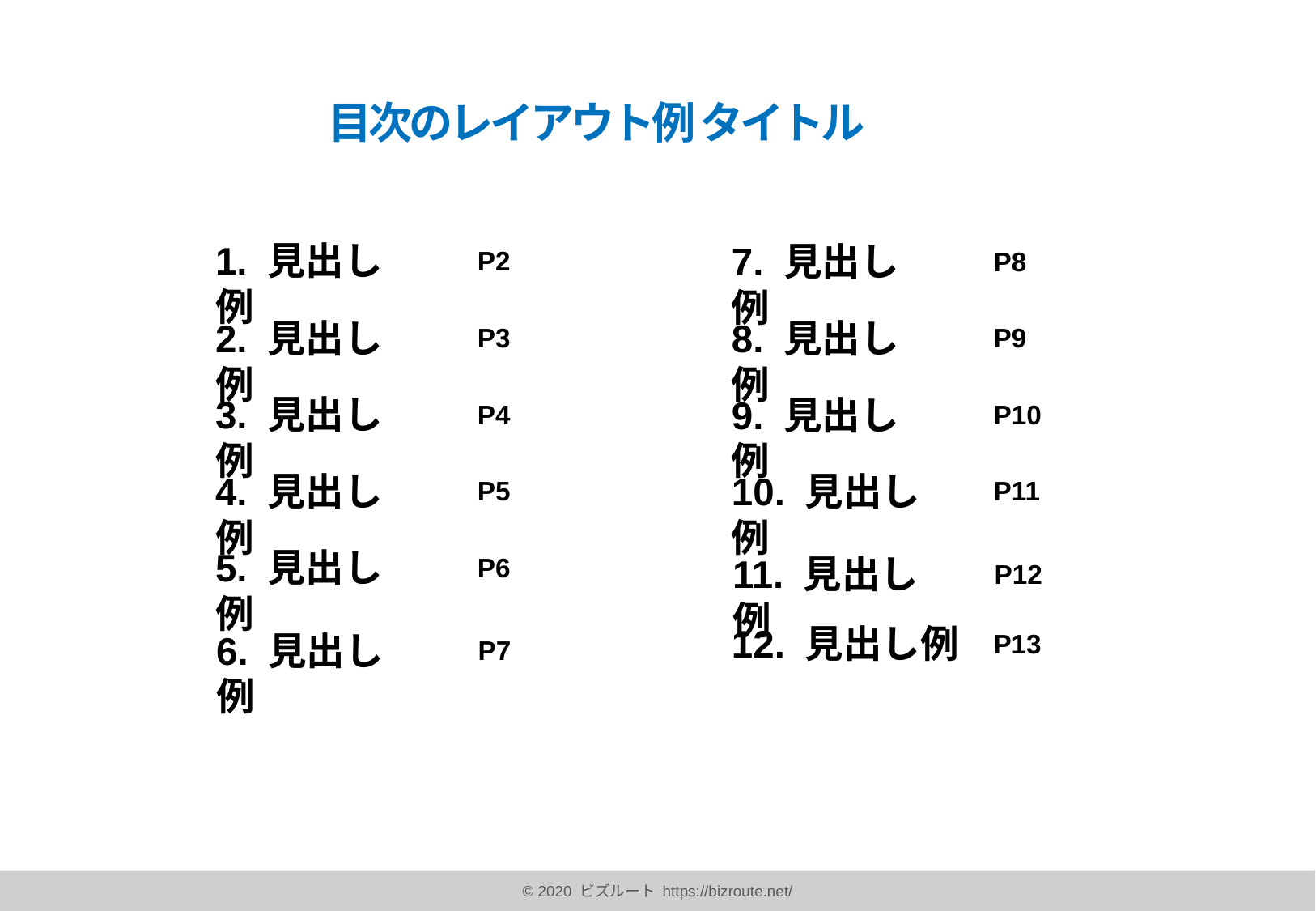

目次のレイアウト例 タイトル
1. 見出し例
7. 見出し例
P2
P8
2. 見出し例
8. 見出し例
P3
P9
3. 見出し例
9. 見出し例
P4
P10
4. 見出し例
10. 見出し例
P5
P11
5. 見出し例
11. 見出し例
P6
P12
12. 見出し例
6. 見出し例
P13
P7

© 2020 ビズルート https://bizroute.net/